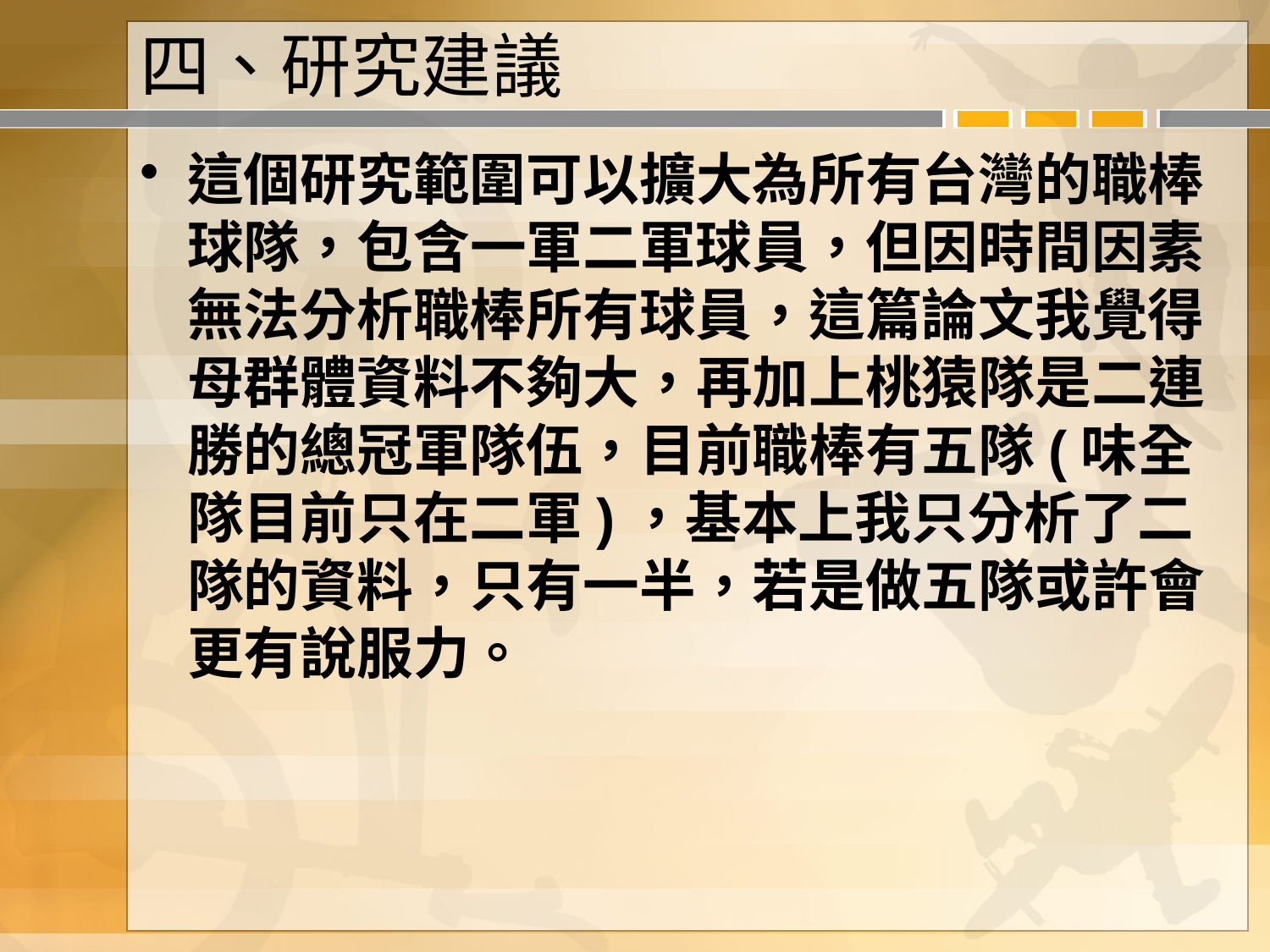

# 四、研究建議
這個研究範圍可以擴大為所有台灣的職棒球隊，包含一軍二軍球員，但因時間因素無法分析職棒所有球員，這篇論文我覺得母群體資料不夠大，再加上桃猿隊是二連勝的總冠軍隊伍，目前職棒有五隊(味全隊目前只在二軍)，基本上我只分析了二隊的資料，只有一半，若是做五隊或許會更有說服力。